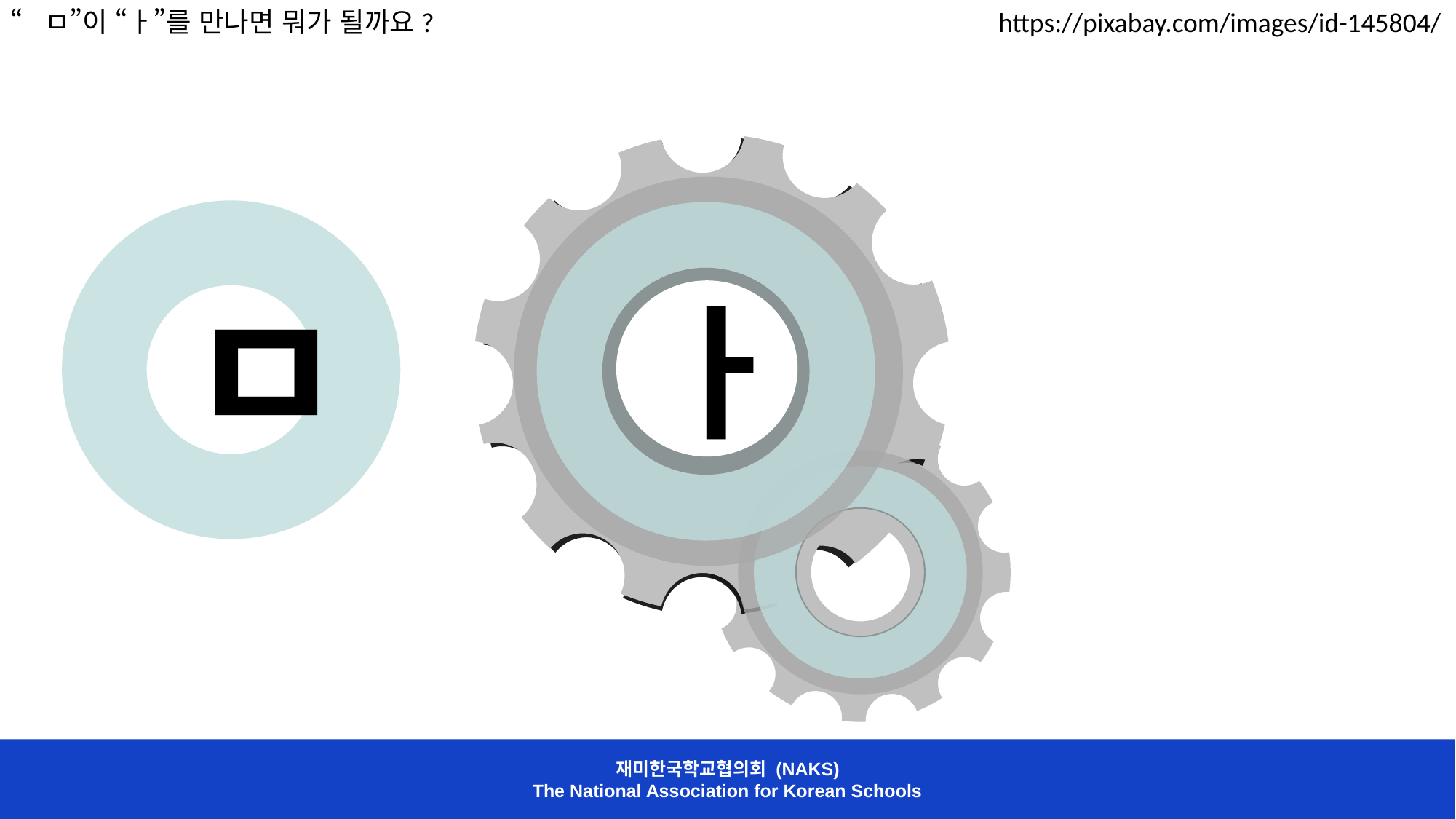

https://pixabay.com/images/id-145804/
“ㅁ”이 “ㅏ”를 만나면 뭐가 될까요?

ㅏ

ㅁ

마

재미한국학교협의회 (NAKS)
The National Association for Korean Schools